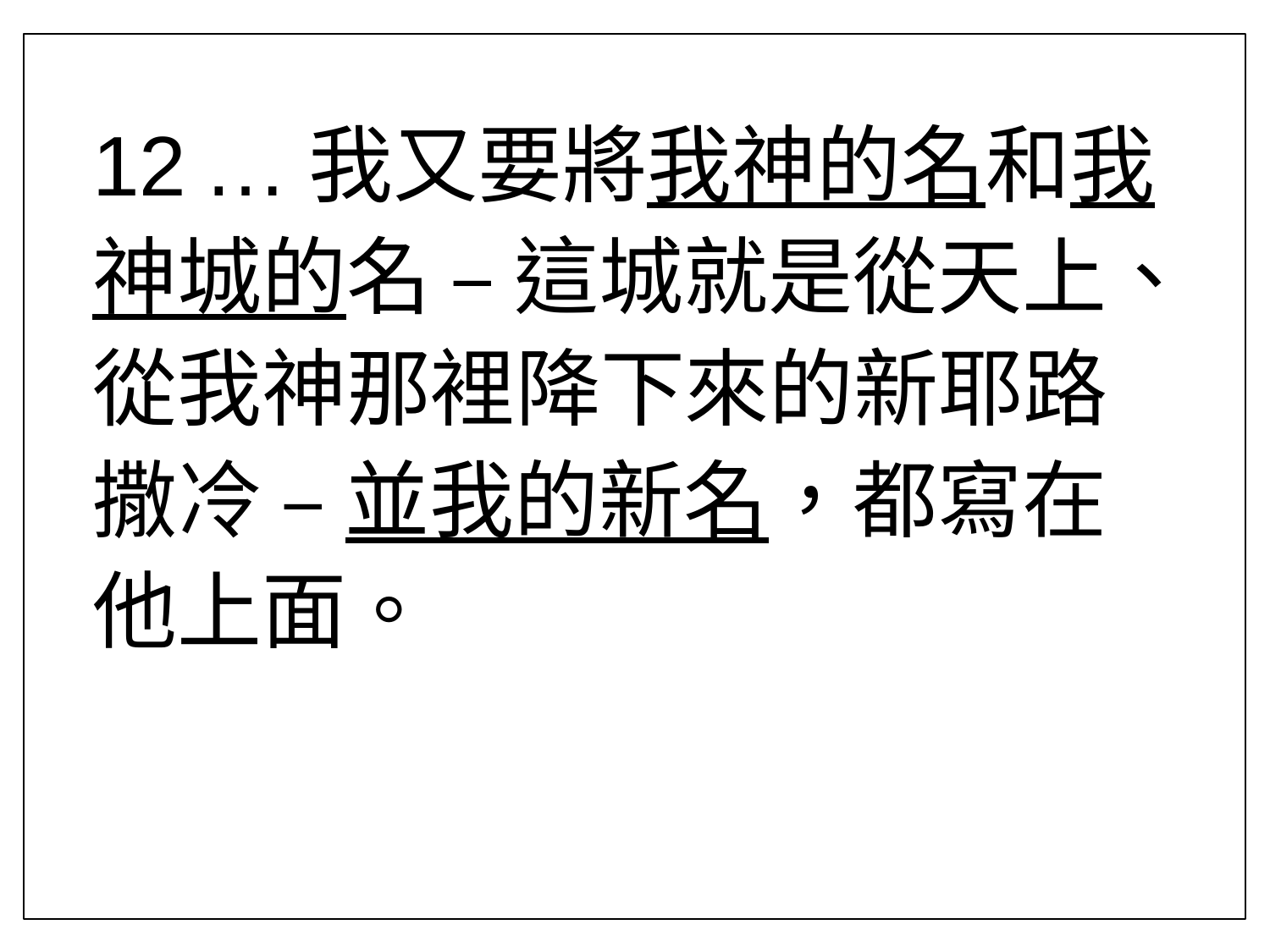

12 …我又要將我神的名和我神城的名 – 這城就是從天上、從我神那裡降下來的新耶路撒冷 – 並我的新名，都寫在他上面。